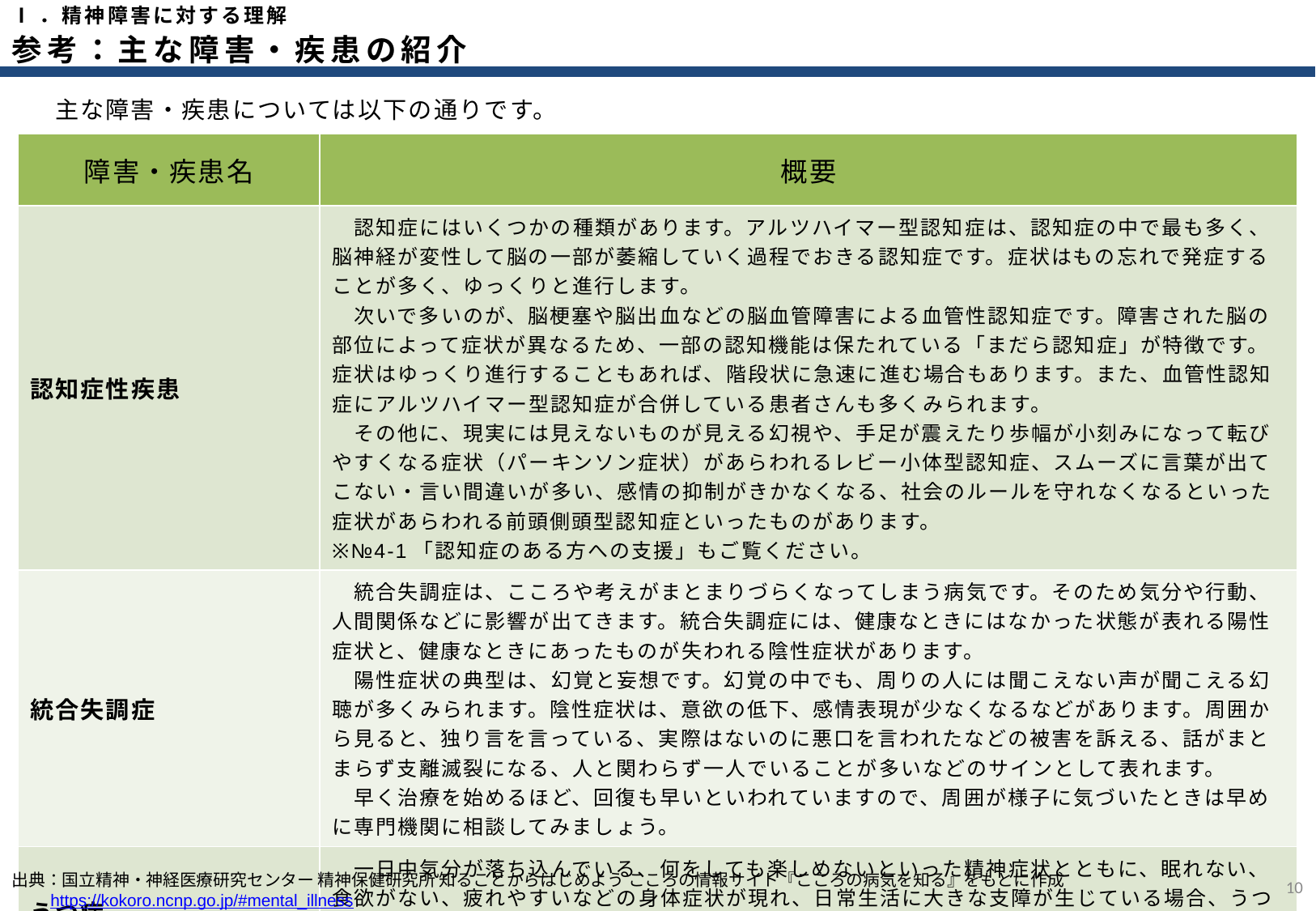

Ⅰ．精神障害に対する理解
参考：主な障害・疾患の紹介
　主な障害・疾患については以下の通りです。
| 障害・疾患名 | 概要 |
| --- | --- |
| 認知症性疾患 | 認知症にはいくつかの種類があります。アルツハイマー型認知症は、認知症の中で最も多く、脳神経が変性して脳の一部が萎縮していく過程でおきる認知症です。症状はもの忘れで発症することが多く、ゆっくりと進行します。 　次いで多いのが、脳梗塞や脳出血などの脳血管障害による血管性認知症です。障害された脳の部位によって症状が異なるため、一部の認知機能は保たれている「まだら認知症」が特徴です。症状はゆっくり進行することもあれば、階段状に急速に進む場合もあります。また、血管性認知症にアルツハイマー型認知症が合併している患者さんも多くみられます。 　その他に、現実には見えないものが見える幻視や、手足が震えたり歩幅が小刻みになって転びやすくなる症状（パーキンソン症状）があらわれるレビー小体型認知症、スムーズに言葉が出てこない・言い間違いが多い、感情の抑制がきかなくなる、社会のルールを守れなくなるといった症状があらわれる前頭側頭型認知症といったものがあります。 ※№4-1「認知症のある方への支援」もご覧ください。 |
| 統合失調症 | 統合失調症は、こころや考えがまとまりづらくなってしまう病気です。そのため気分や行動、人間関係などに影響が出てきます。統合失調症には、健康なときにはなかった状態が表れる陽性症状と、健康なときにあったものが失われる陰性症状があります。 　陽性症状の典型は、幻覚と妄想です。幻覚の中でも、周りの人には聞こえない声が聞こえる幻聴が多くみられます。陰性症状は、意欲の低下、感情表現が少なくなるなどがあります。周囲から見ると、独り言を言っている、実際はないのに悪口を言われたなどの被害を訴える、話がまとまらず支離滅裂になる、人と関わらず一人でいることが多いなどのサインとして表れます。 　早く治療を始めるほど、回復も早いといわれていますので、周囲が様子に気づいたときは早めに専門機関に相談してみましょう。 |
| うつ病 | 一日中気分が落ち込んでいる、何をしても楽しめないといった精神症状とともに、眠れない、食欲がない、疲れやすいなどの身体症状が現れ、日常生活に大きな支障が生じている場合、うつ病の可能性があります。うつ病は、精神的ストレスや身体的ストレスなどを背景に、脳がうまく働かなくなっている状態です。また、うつ病になると、ものの見方や考え方が否定的になります。 |
10
出典：国立精神・神経医療研究センター 精神保健研究所 知ることからはじめよう こころの情報サイト『こころの病気を知る』をもとに作成
         https://kokoro.ncnp.go.jp/#mental_illness